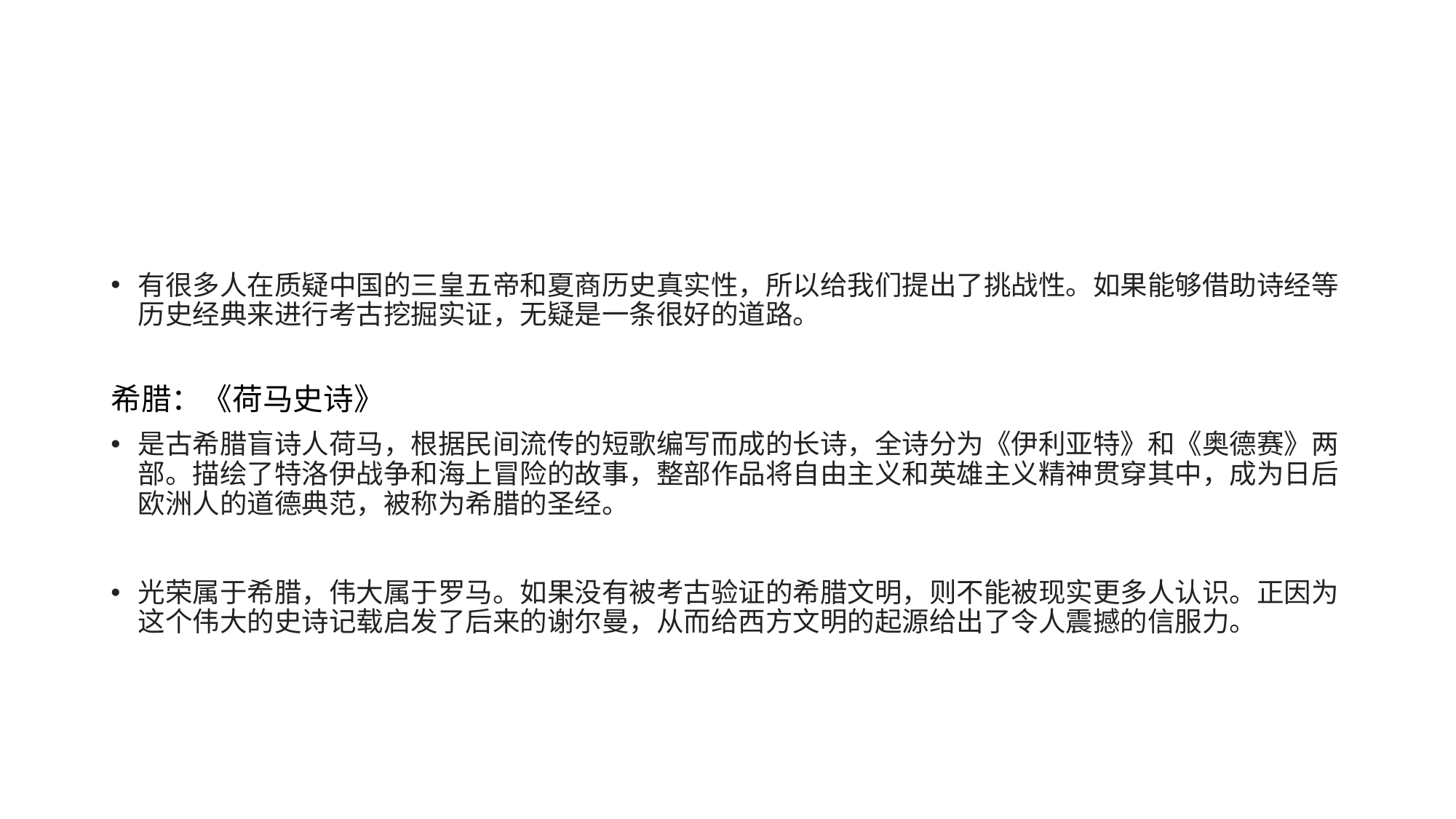

有很多人在质疑中国的三皇五帝和夏商历史真实性，所以给我们提出了挑战性。如果能够借助诗经等历史经典来进行考古挖掘实证，无疑是一条很好的道路。

希腊：《荷马史诗》
是古希腊盲诗人荷马，根据民间流传的短歌编写而成的长诗，全诗分为《伊利亚特》和《奥德赛》两部。描绘了特洛伊战争和海上冒险的故事，整部作品将自由主义和英雄主义精神贯穿其中，成为日后欧洲人的道德典范，被称为希腊的圣经。

光荣属于希腊，伟大属于罗马。如果没有被考古验证的希腊文明，则不能被现实更多人认识。正因为这个伟大的史诗记载启发了后来的谢尔曼，从而给西方文明的起源给出了令人震撼的信服力。